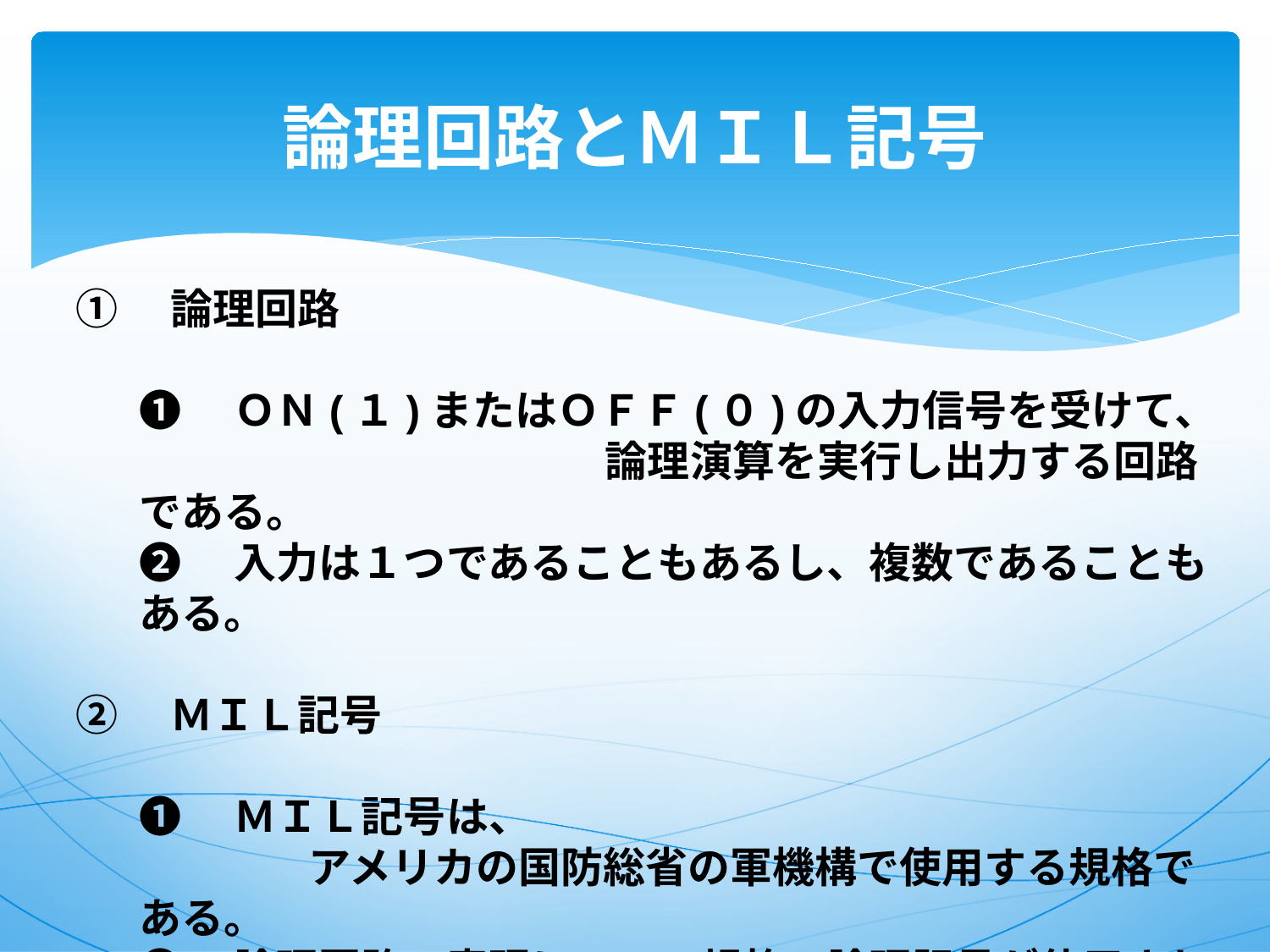

# 論理回路とＭＩＬ記号
①　論理回路

❶　ＯＮ(１)またはＯＦＦ(０)の入力信号を受けて、
　　　　　　　　　　　論理演算を実行し出力する回路である。
❷　入力は１つであることもあるし、複数であることもある。

②　ＭＩＬ記号

❶　ＭＩＬ記号は、
　　　　アメリカの国防総省の軍機構で使用する規格である。
❷　論理回路の表現にＭＩＬ規格の論理記号が使用される。